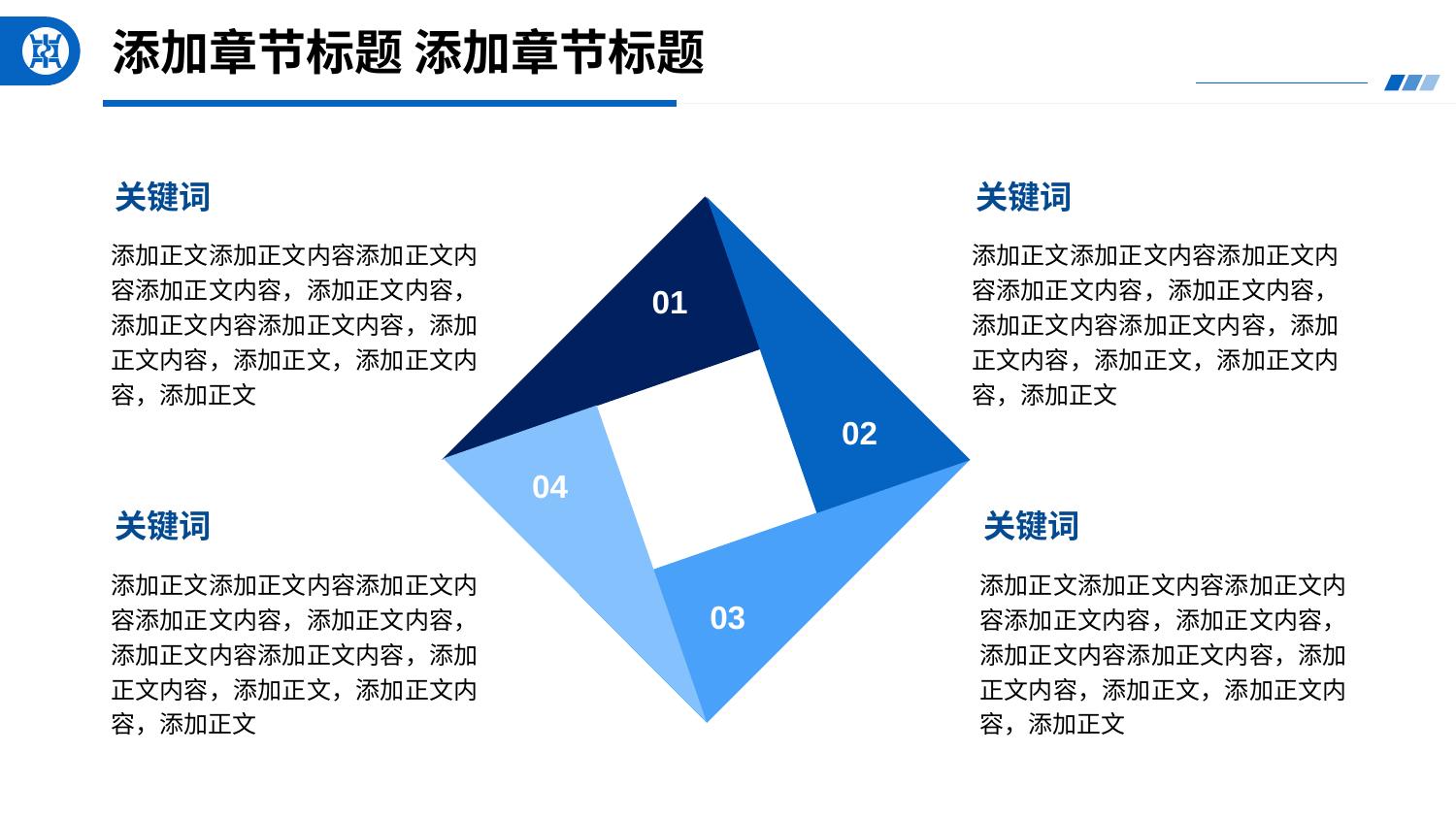

# 添加章节标题 添加章节标题
关键词
关键词

01
02
04
03
添加正文添加正文内容添加正文内容添加正文内容，添加正文内容，添加正文内容添加正文内容，添加正文内容，添加正文，添加正文内容，添加正文
添加正文添加正文内容添加正文内容添加正文内容，添加正文内容，添加正文内容添加正文内容，添加正文内容，添加正文，添加正文内容，添加正文
关键词
关键词
添加正文添加正文内容添加正文内容添加正文内容，添加正文内容，添加正文内容添加正文内容，添加正文内容，添加正文，添加正文内容，添加正文
添加正文添加正文内容添加正文内容添加正文内容，添加正文内容，添加正文内容添加正文内容，添加正文内容，添加正文，添加正文内容，添加正文